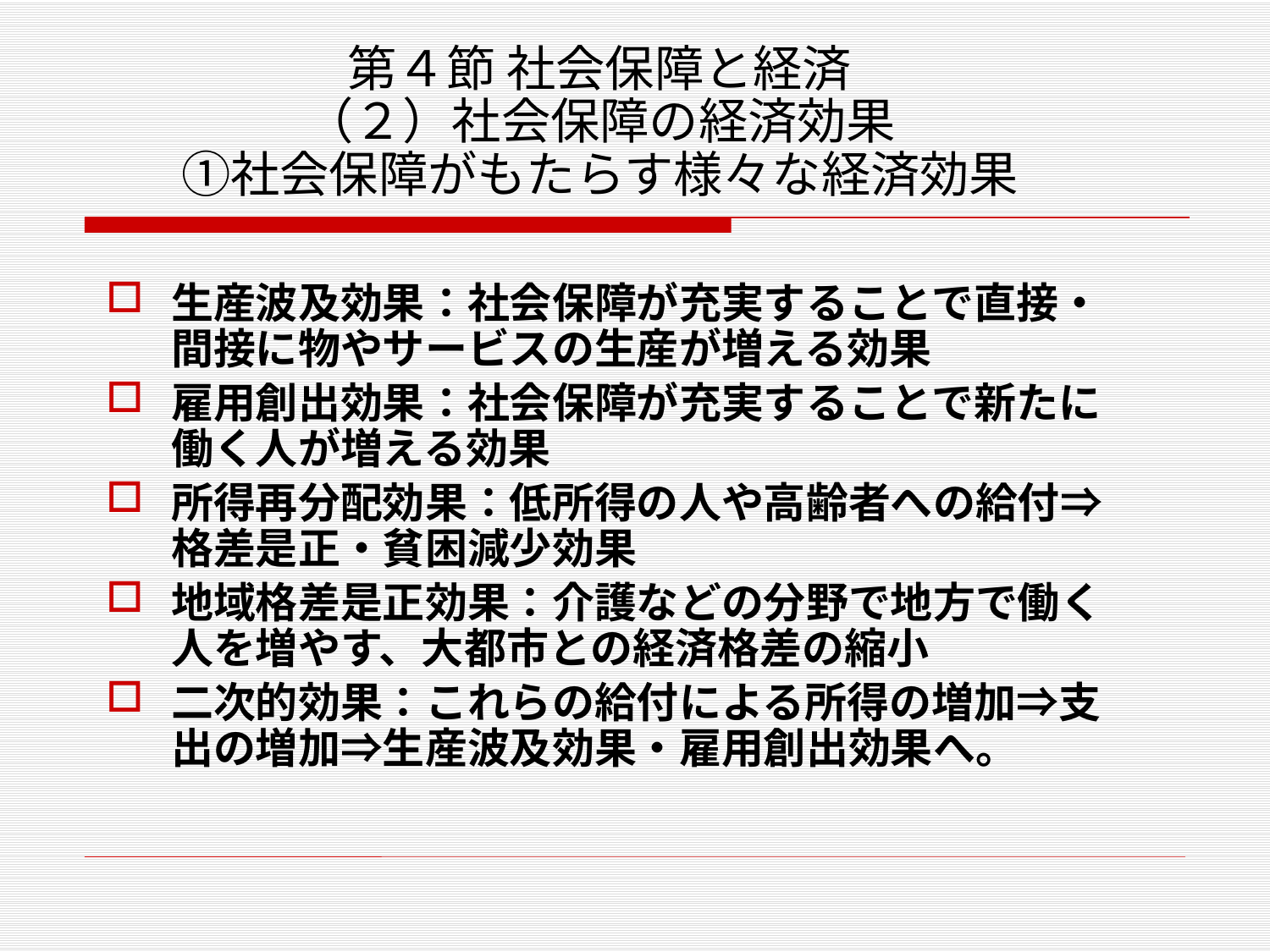

# 第４節 社会保障と経済 （２）社会保障の経済効果 ①社会保障がもたらす様々な経済効果
生産波及効果：社会保障が充実することで直接・間接に物やサービスの生産が増える効果
雇用創出効果：社会保障が充実することで新たに働く人が増える効果
所得再分配効果：低所得の人や高齢者への給付⇒格差是正・貧困減少効果
地域格差是正効果：介護などの分野で地方で働く人を増やす、大都市との経済格差の縮小
二次的効果：これらの給付による所得の増加⇒支出の増加⇒生産波及効果・雇用創出効果へ。